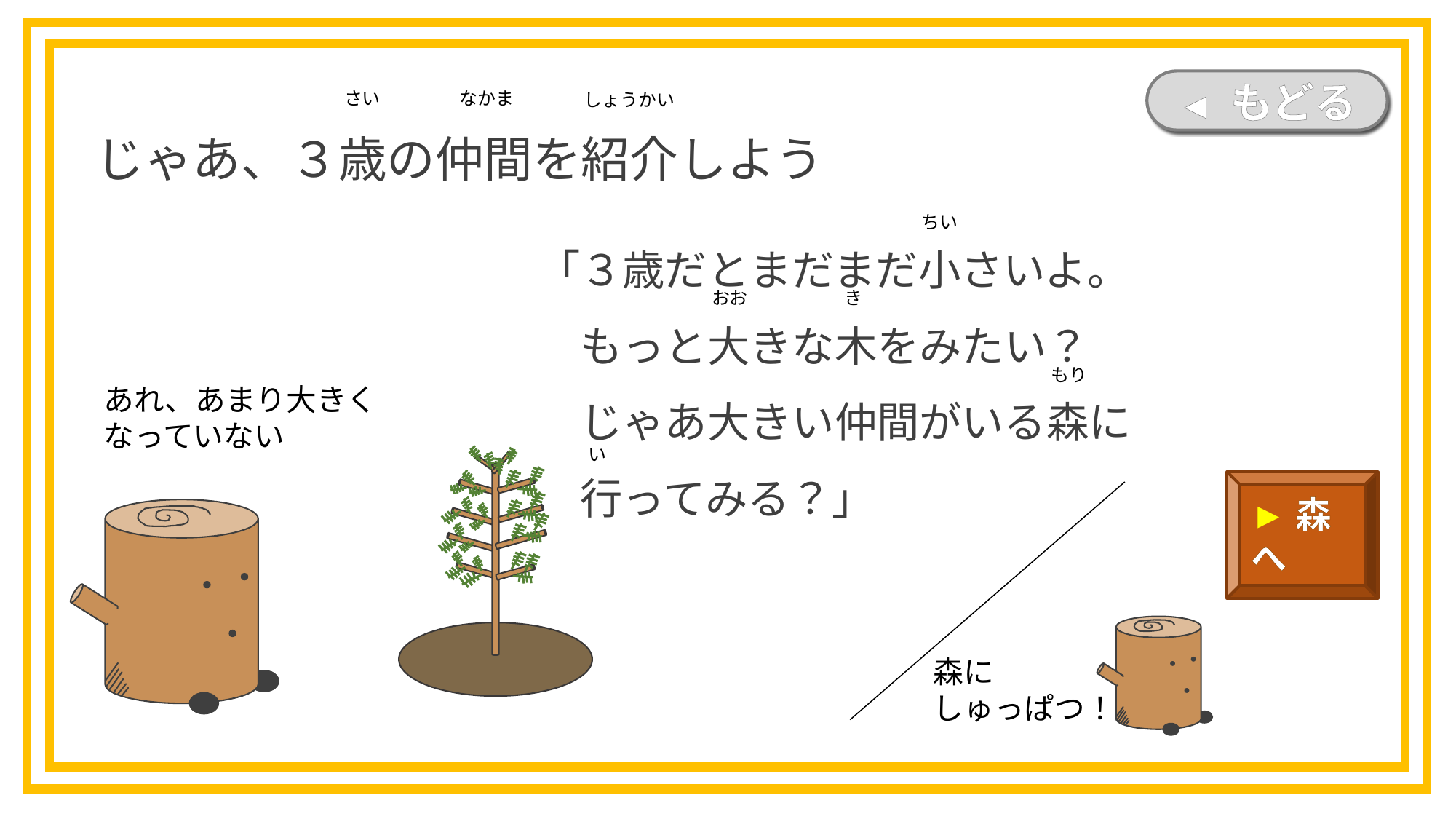

じゃあ、３歳の仲間を紹介しよう
◄ もどる

さい
なかま
しょうかい
ちい
「３歳だとまだまだ小さいよ。
　もっと大きな木をみたい？
　じゃあ大きい仲間がいる森に
　行ってみる？」
き
おお
もり
あれ、あまり大きく
なっていない
い

►森へ

森に
しゅっぱつ！